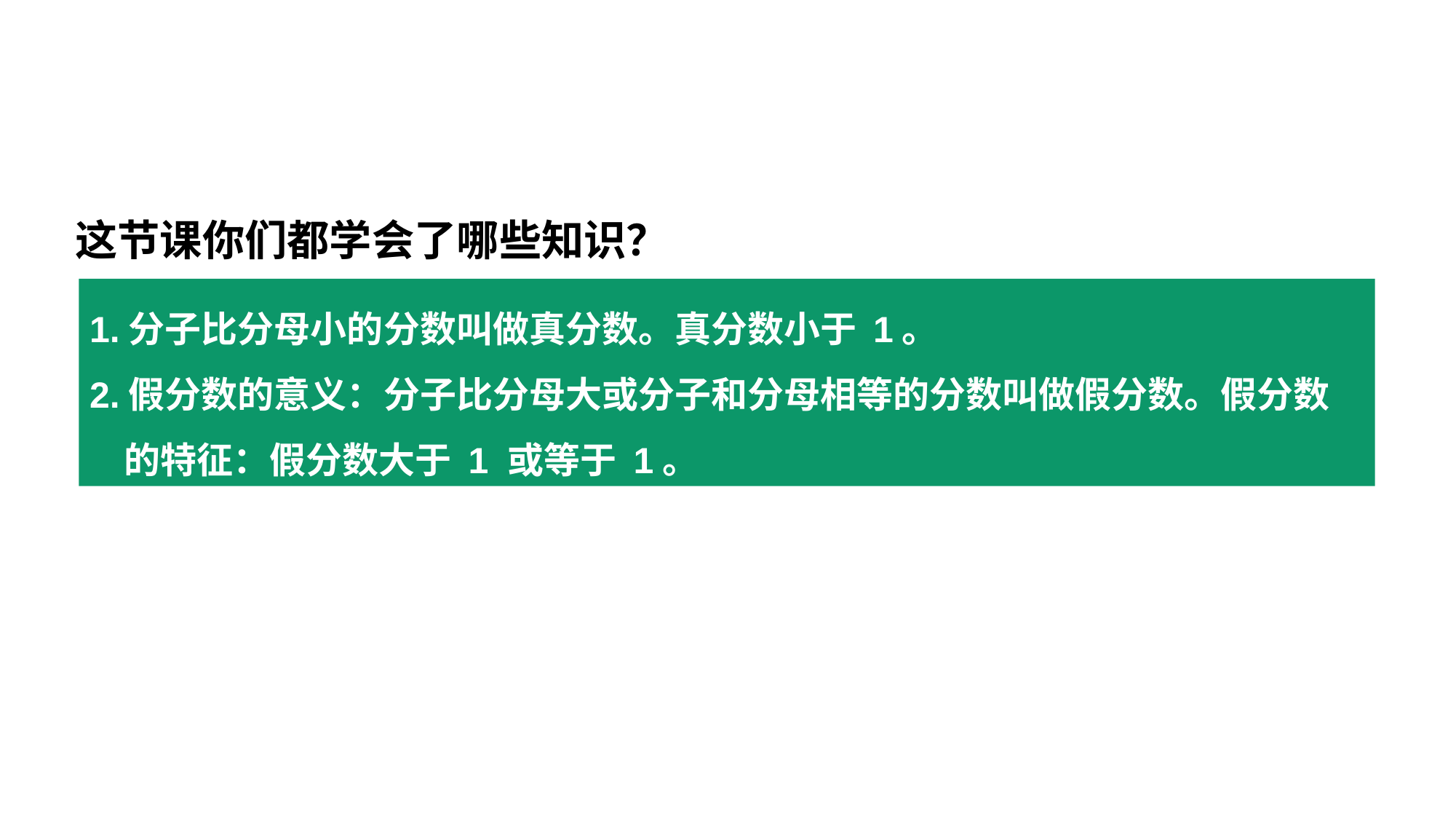

这节课你们都学会了哪些知识？
1.分子比分母小的分数叫做真分数。真分数小于 1。
2.假分数的意义：分子比分母大或分子和分母相等的分数叫做假分数。假分数的特征：假分数大于 1 或等于 1。